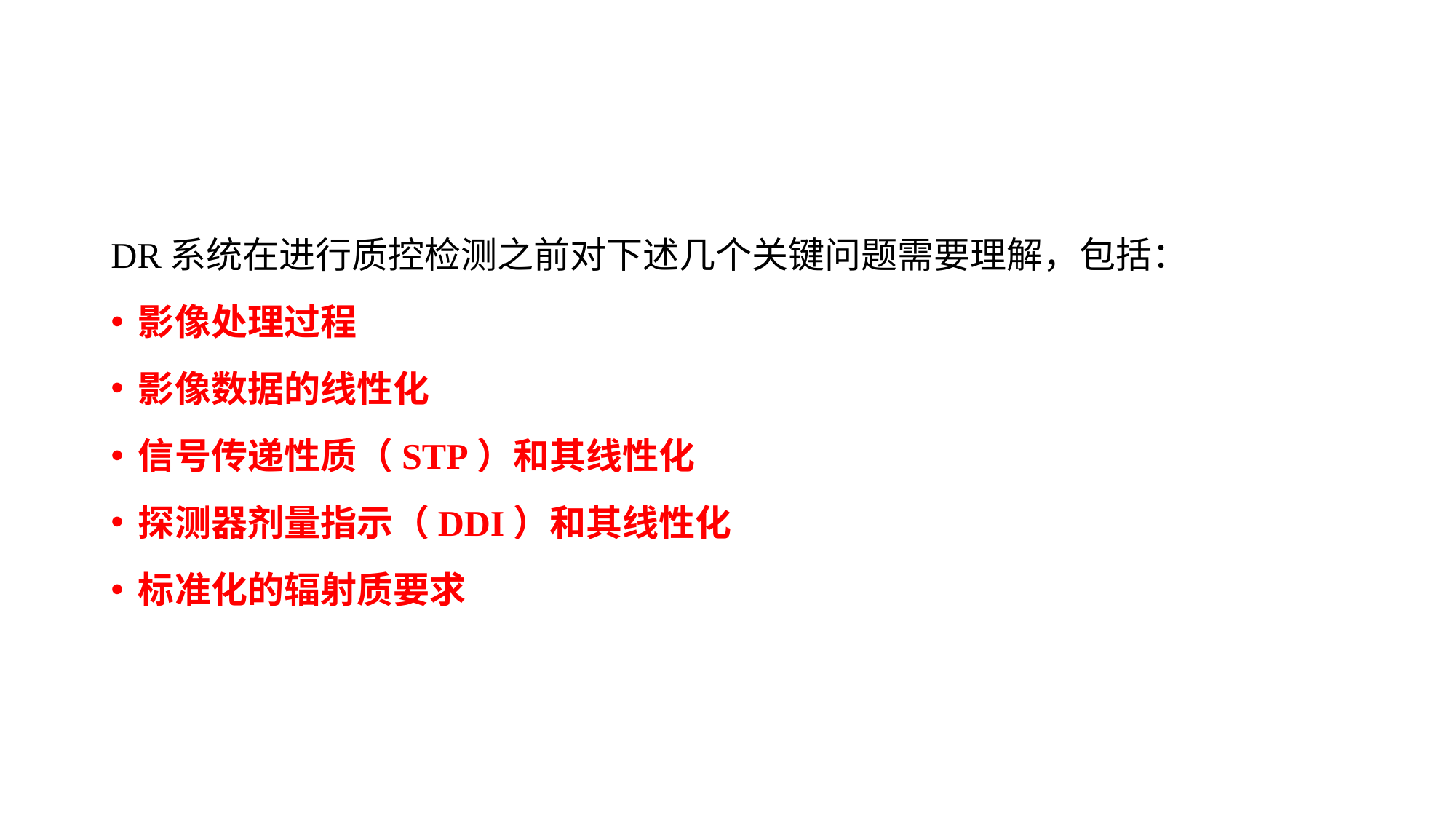

#
DR系统在进行质控检测之前对下述几个关键问题需要理解，包括：
影像处理过程
影像数据的线性化
信号传递性质（STP）和其线性化
探测器剂量指示（DDI）和其线性化
标准化的辐射质要求